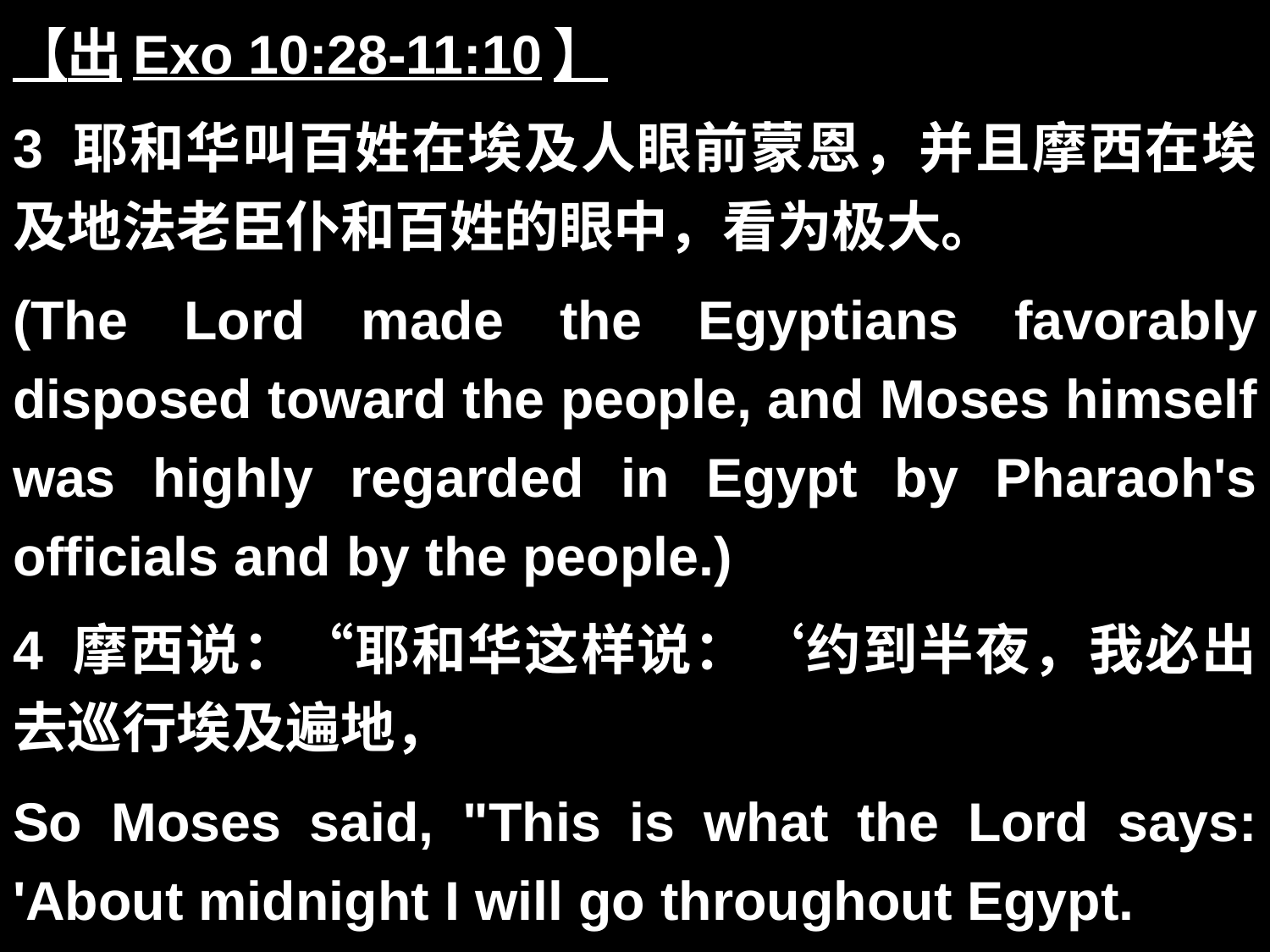

【出Exo 10:28-11:10】
3 耶和华叫百姓在埃及人眼前蒙恩，并且摩西在埃及地法老臣仆和百姓的眼中，看为极大。
(The Lord made the Egyptians favorably disposed toward the people, and Moses himself was highly regarded in Egypt by Pharaoh's officials and by the people.)
4 摩西说：“耶和华这样说：‘约到半夜，我必出去巡行埃及遍地，
So Moses said, "This is what the Lord says: 'About midnight I will go throughout Egypt.